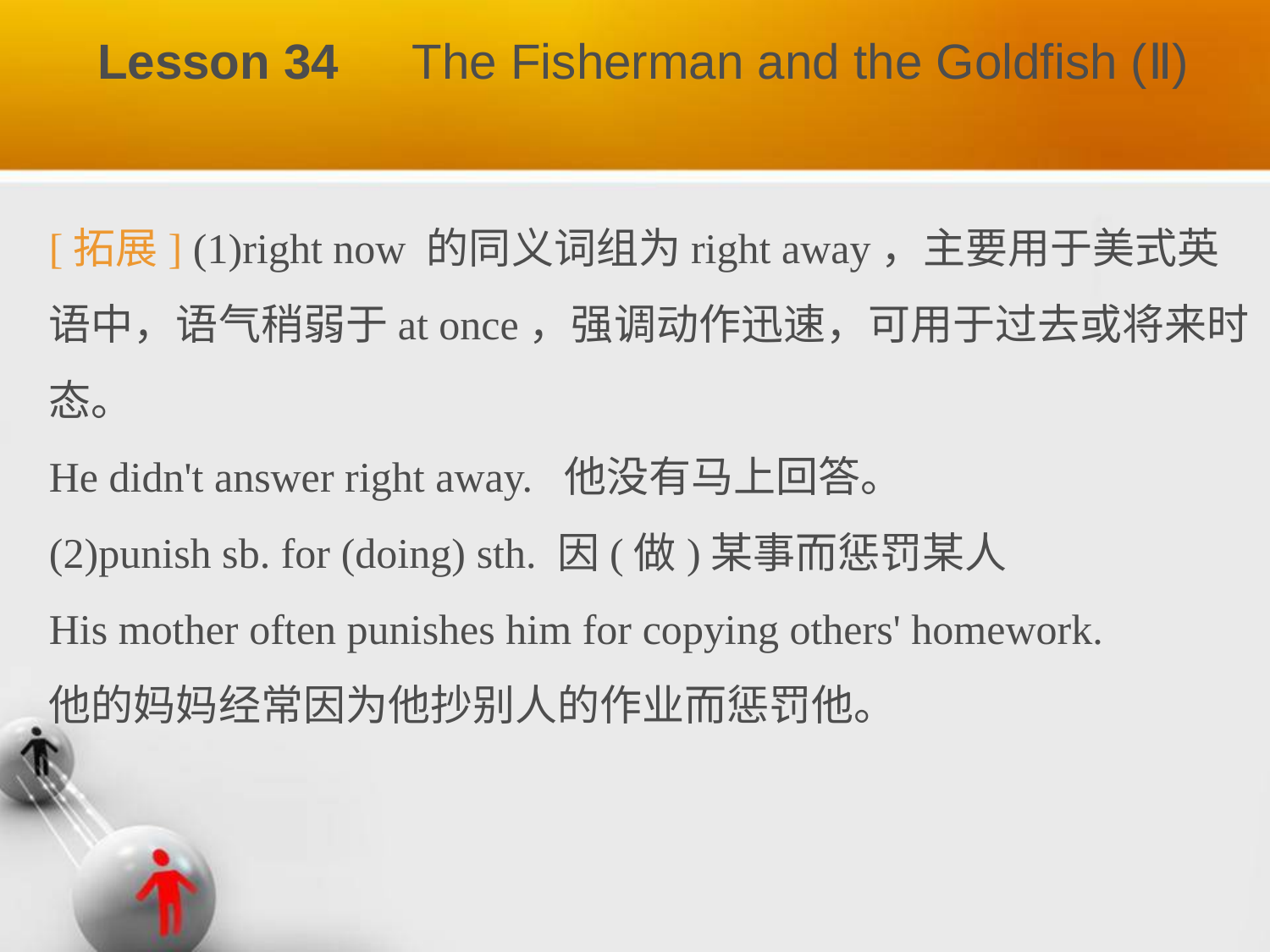

Lesson 34　The Fisherman and the Goldfish (Ⅱ)
[拓展] (1)right now 的同义词组为right away，主要用于美式英语中，语气稍弱于at once，强调动作迅速，可用于过去或将来时态。
He didn't answer right away.  他没有马上回答。
(2)punish sb. for (doing) sth. 因(做)某事而惩罚某人
His mother often punishes him for copying others' homework.
他的妈妈经常因为他抄别人的作业而惩罚他。